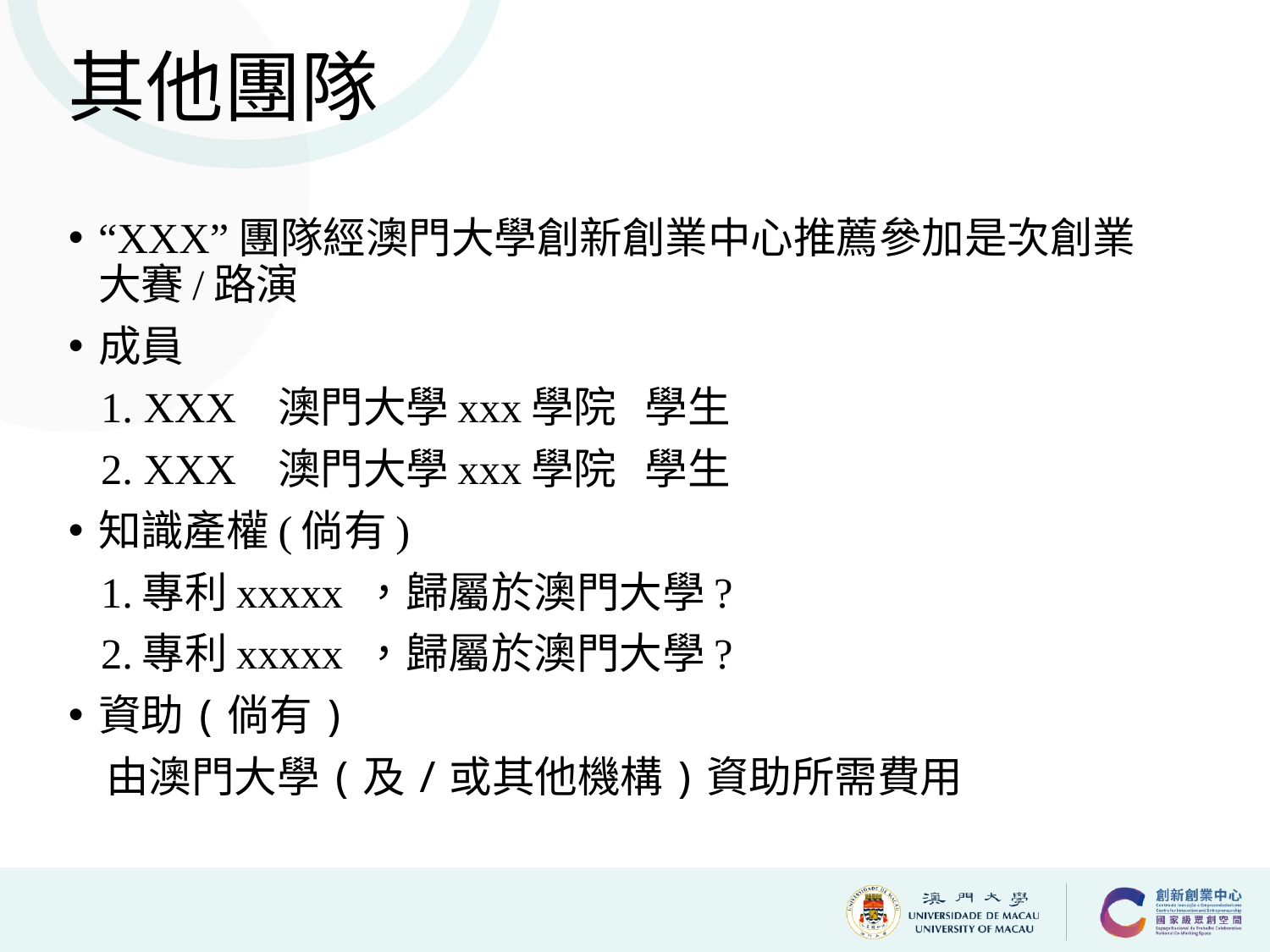

# 其他團隊
“XXX”團隊經澳門大學創新創業中心推薦參加是次創業大賽/路演
成員
   1. XXX   澳門大學xxx學院   學生
   2. XXX   澳門大學xxx學院   學生
知識產權(倘有)
   1.專利xxxxx ，歸屬於澳門大學?
   2.專利xxxxx ，歸屬於澳門大學?
資助(倘有)
   由澳門大學(及/或其他機構)資助所需費用